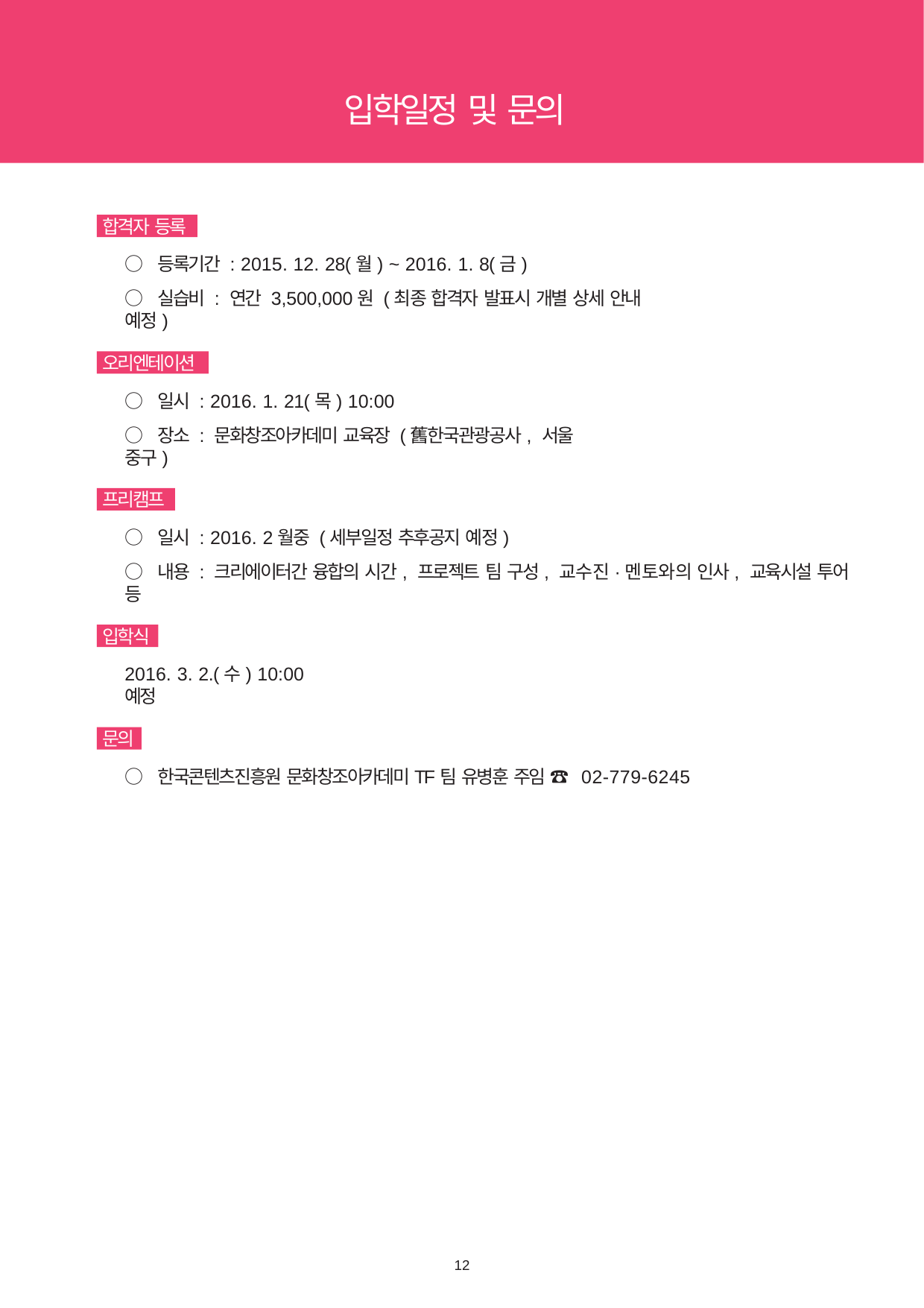

입학일정 및 문의
합격자 등록
○ 등록기간 : 2015. 12. 28(월) ~ 2016. 1. 8(금)
○ 실습비 : 연간 3,500,000원 (최종 합격자 발표시 개별 상세 안내 예정)
오리엔테이션
○ 일시 : 2016. 1. 21(목) 10:00
○ 장소 : 문화창조아카데미 교육장 (舊한국관광공사, 서울 중구)
프리캠프
○ 일시 : 2016. 2월중 (세부일정 추후공지 예정)
○ 내용 : 크리에이터간 융합의 시간, 프로젝트 팀 구성, 교수진·멘토와의 인사, 교육시설 투어 등
입학식
2016. 3. 2.(수) 10:00 예정
문의
○ 한국콘텐츠진흥원 문화창조아카데미TF팀 유병훈 주임 ☎ 02-779-6245
12